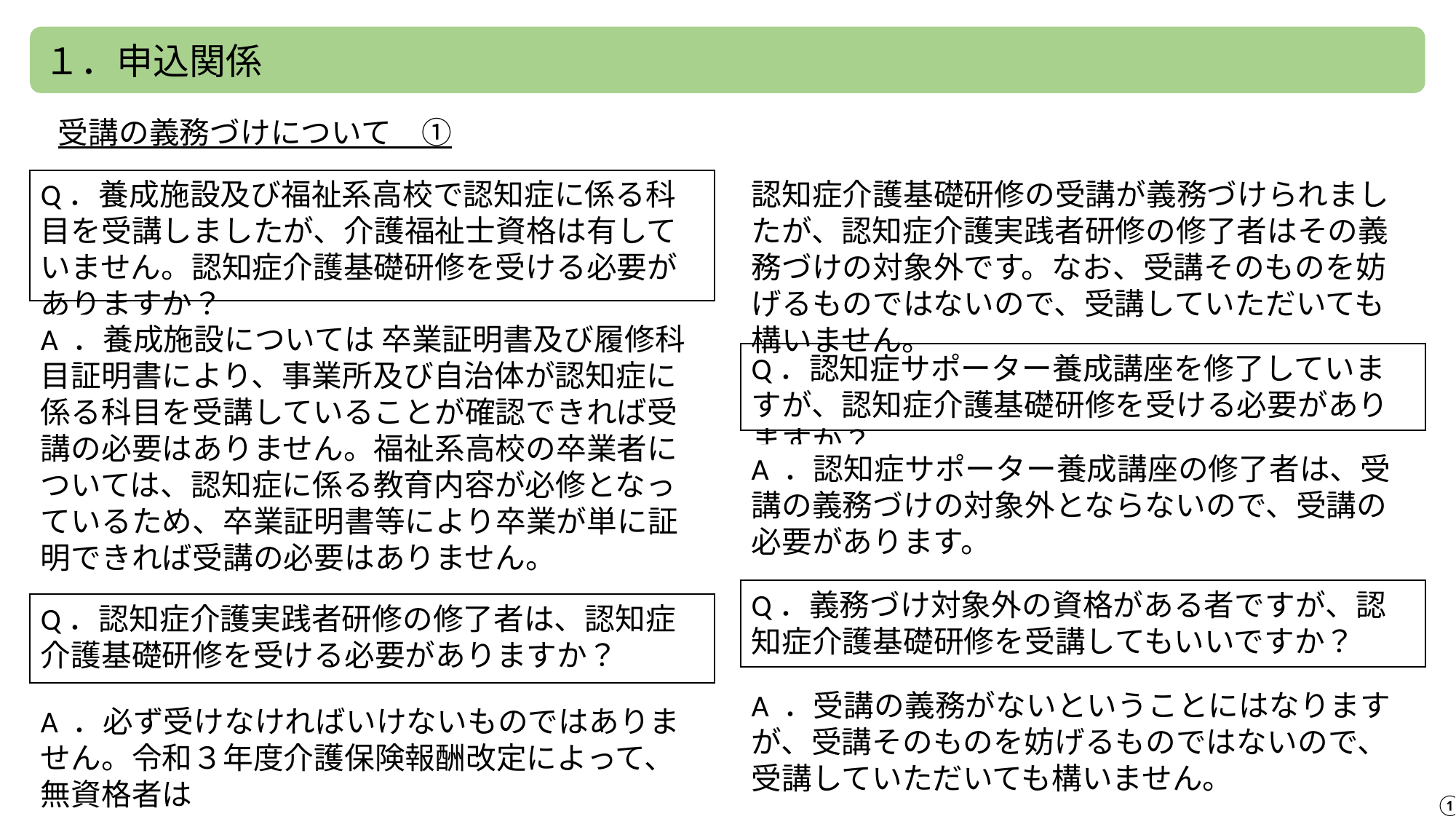

１．申込関係
受講の義務づけについて　①
Q．養成施設及び福祉系高校で認知症に係る科目を受講しましたが、介護福祉士資格は有していません。認知症介護基礎研修を受ける必要がありますか？

認知症介護基礎研修の受講が義務づけられましたが、認知症介護実践者研修の修了者はその義務づけの対象外です。なお、受講そのものを妨げるものではないので、受講していただいても構いません。
A ．養成施設については 卒業証明書及び履修科目証明書により、事業所及び自治体が認知症に係る科目を受講していることが確認できれば受講の必要はありません。福祉系高校の卒業者については、認知症に係る教育内容が必修となっているため、卒業証明書等により卒業が単に証明できれば受講の必要はありません。
Q．認知症サポーター養成講座を修了していますが、認知症介護基礎研修を受ける必要がありますか？

A ．認知症サポーター養成講座の修了者は、受講の義務づけの対象外とならないので、受講の必要があります。
Q．義務づけ対象外の資格がある者ですが、認知症介護基礎研修を受講してもいいですか？

Q．認知症介護実践者研修の修了者は、認知症介護基礎研修を受ける必要がありますか？

A ．受講の義務がないということにはなりますが、受講そのものを妨げるものではないので、受講していただいても構いません。
A ．必ず受けなければいけないものではありません。令和３年度介護保険報酬改定によって、無資格者は
①